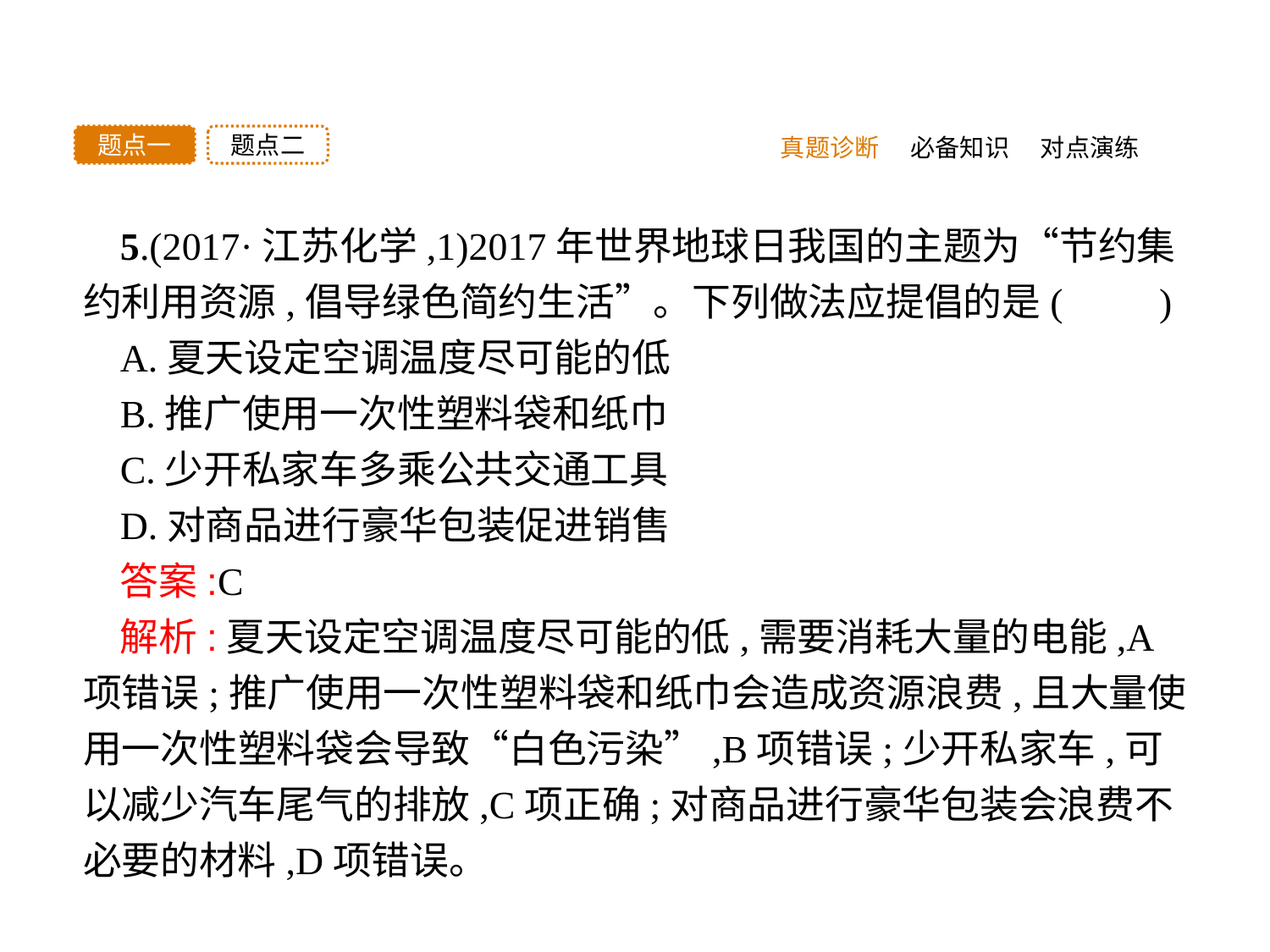

题点二
题点一
真题诊断
必备知识
对点演练
5.(2017·江苏化学,1)2017年世界地球日我国的主题为“节约集约利用资源,倡导绿色简约生活”。下列做法应提倡的是(　　)
A.夏天设定空调温度尽可能的低
B.推广使用一次性塑料袋和纸巾
C.少开私家车多乘公共交通工具
D.对商品进行豪华包装促进销售
答案:C
解析:夏天设定空调温度尽可能的低,需要消耗大量的电能,A项错误;推广使用一次性塑料袋和纸巾会造成资源浪费,且大量使用一次性塑料袋会导致“白色污染”,B项错误;少开私家车,可以减少汽车尾气的排放,C项正确;对商品进行豪华包装会浪费不必要的材料,D项错误。